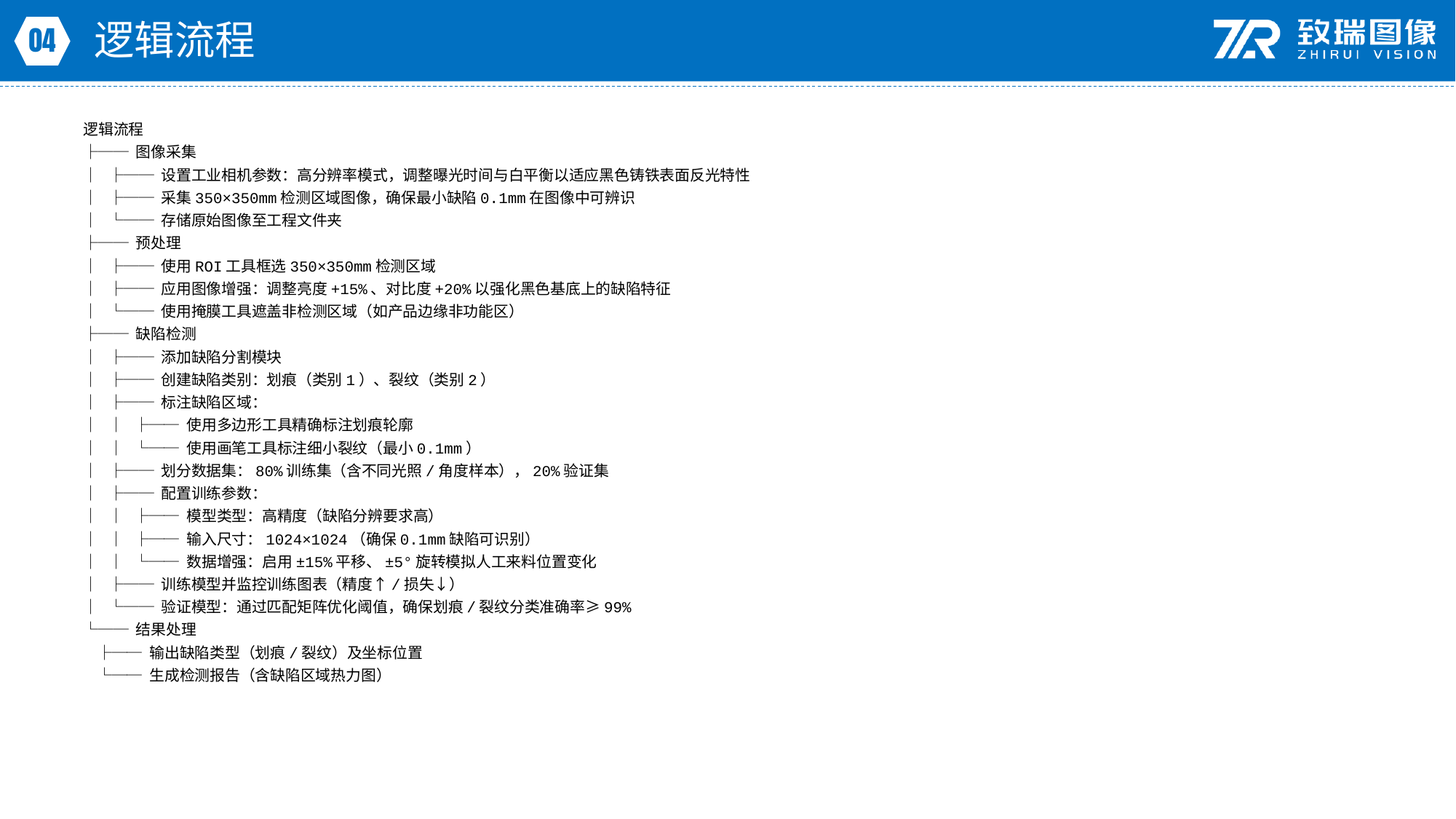

逻辑流程
04

逻辑流程
├── 图像采集
│   ├── 设置工业相机参数：高分辨率模式，调整曝光时间与白平衡以适应黑色铸铁表面反光特性
│   ├── 采集350×350mm检测区域图像，确保最小缺陷0.1mm在图像中可辨识
│   └── 存储原始图像至工程文件夹
├── 预处理
│   ├── 使用ROI工具框选350×350mm检测区域
│   ├── 应用图像增强：调整亮度+15%、对比度+20%以强化黑色基底上的缺陷特征
│   └── 使用掩膜工具遮盖非检测区域（如产品边缘非功能区）
├── 缺陷检测
│   ├── 添加缺陷分割模块
│   ├── 创建缺陷类别：划痕（类别1）、裂纹（类别2）
│   ├── 标注缺陷区域：
│   │   ├── 使用多边形工具精确标注划痕轮廓
│   │   └── 使用画笔工具标注细小裂纹（最小0.1mm）
│   ├── 划分数据集：80%训练集（含不同光照/角度样本），20%验证集
│   ├── 配置训练参数：
│   │   ├── 模型类型：高精度（缺陷分辨要求高）
│   │   ├── 输入尺寸：1024×1024（确保0.1mm缺陷可识别）
│   │   └── 数据增强：启用±15%平移、±5°旋转模拟人工来料位置变化
│   ├── 训练模型并监控训练图表（精度↑/损失↓）
│   └── 验证模型：通过匹配矩阵优化阈值，确保划痕/裂纹分类准确率≥99%
└── 结果处理
    ├── 输出缺陷类型（划痕/裂纹）及坐标位置
    └── 生成检测报告（含缺陷区域热力图）